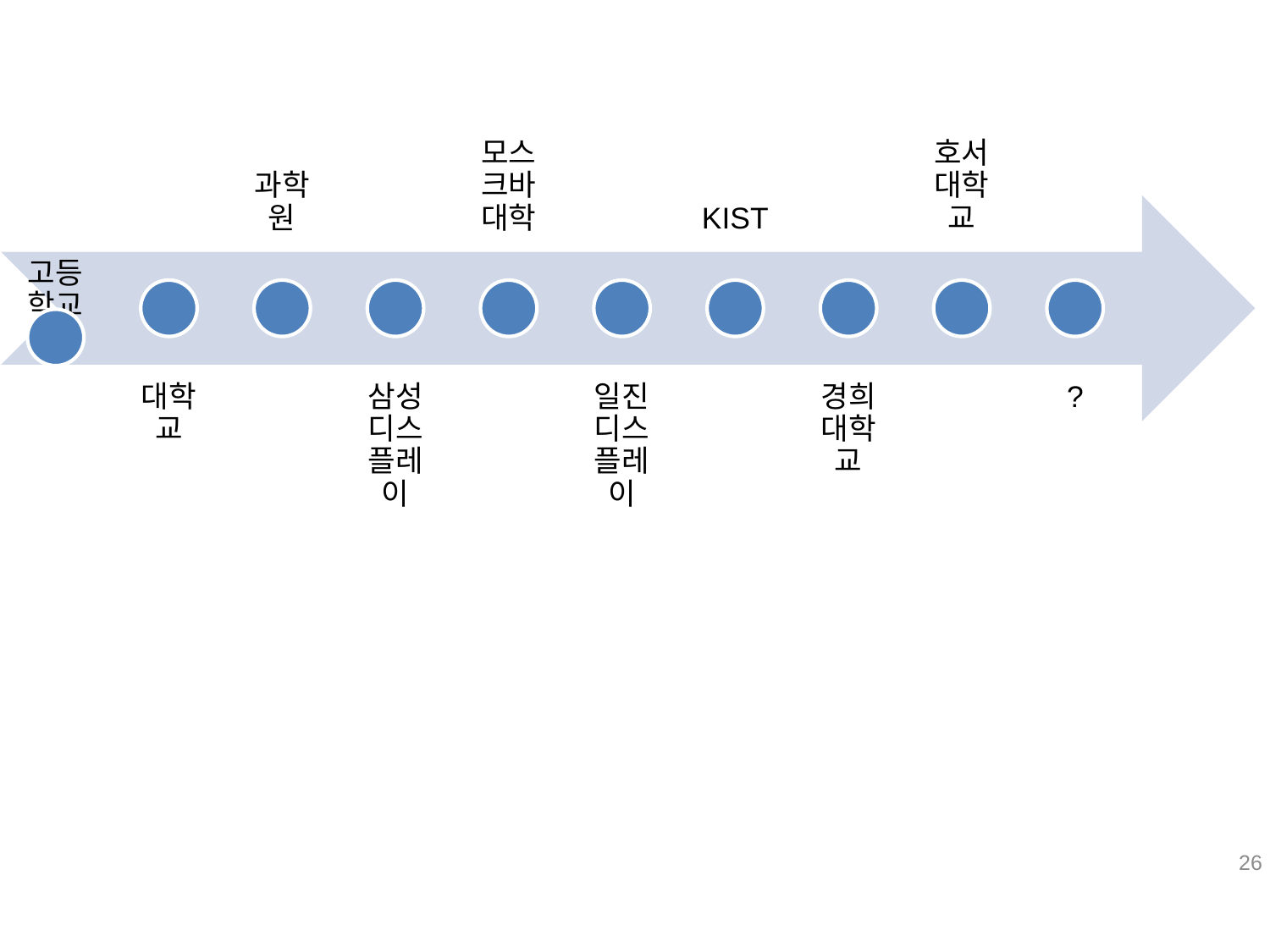

고등학교
대학교
과학원
삼성디스플레이
모스크바대학
일진디스플레이
KIST
경희대학교
호서대학교
?
26